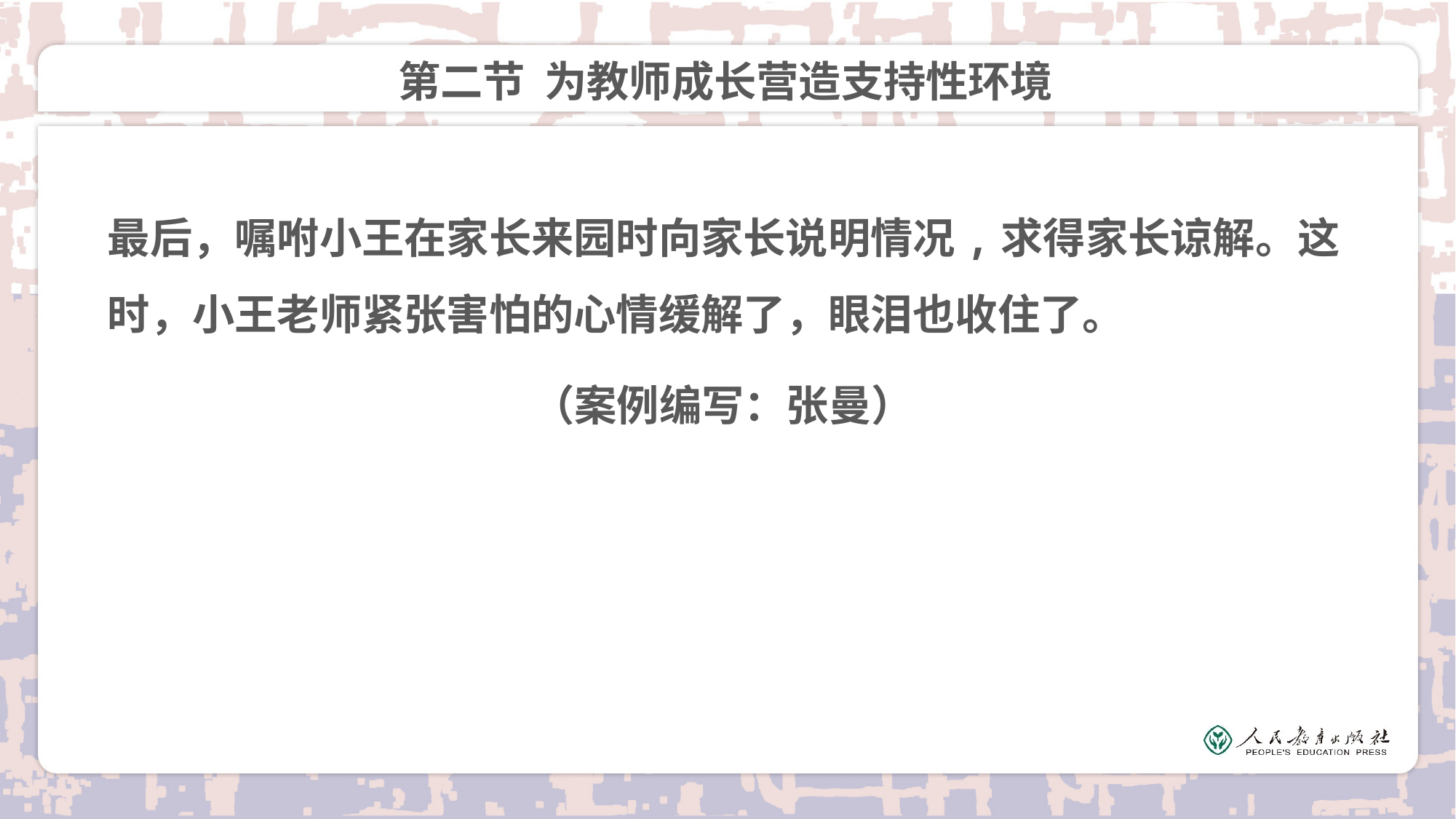

# 第二节  为教师成长营造支持性环境
最后，嘱咐小王在家长来园时向家长说明情况,求得家长谅解。这时，小王老师紧张害怕的心情缓解了，眼泪也收住了。
                                           （案例编写：张曼）